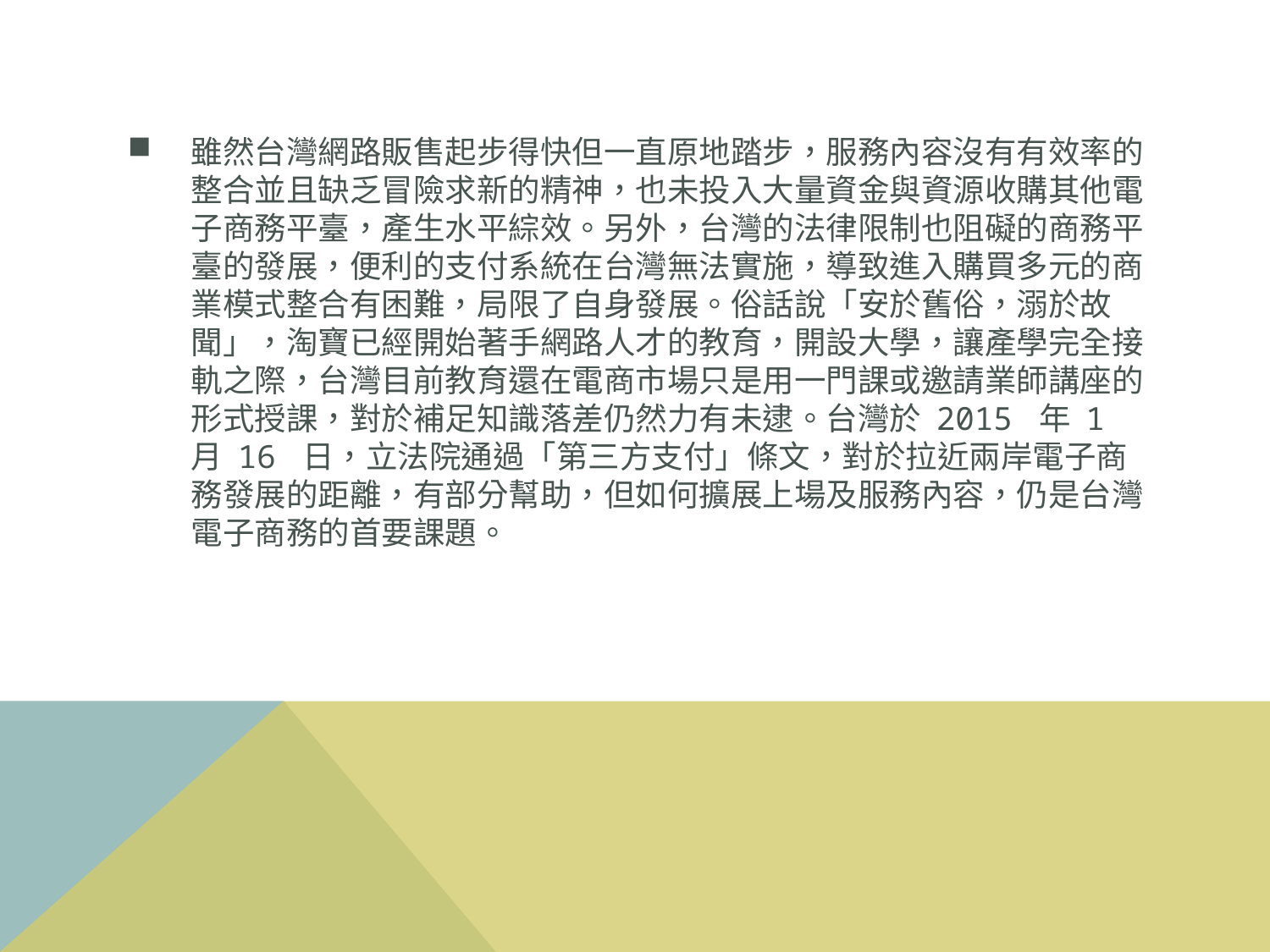

雖然台灣網路販售起步得快但一直原地踏步，服務內容沒有有效率的整合並且缺乏冒險求新的精神，也未投入大量資金與資源收購其他電子商務平臺，產生水平綜效。另外，台灣的法律限制也阻礙的商務平臺的發展，便利的支付系統在台灣無法實施，導致進入購買多元的商業模式整合有困難，局限了自身發展。俗話說「安於舊俗，溺於故聞」，淘寶已經開始著手網路人才的教育，開設大學，讓產學完全接軌之際，台灣目前教育還在電商市場只是用一門課或邀請業師講座的形式授課，對於補足知識落差仍然力有未逮。台灣於 2015 年 1 月 16 日，立法院通過「第三方支付」條文，對於拉近兩岸電子商務發展的距離，有部分幫助，但如何擴展上場及服務內容，仍是台灣電子商務的首要課題。